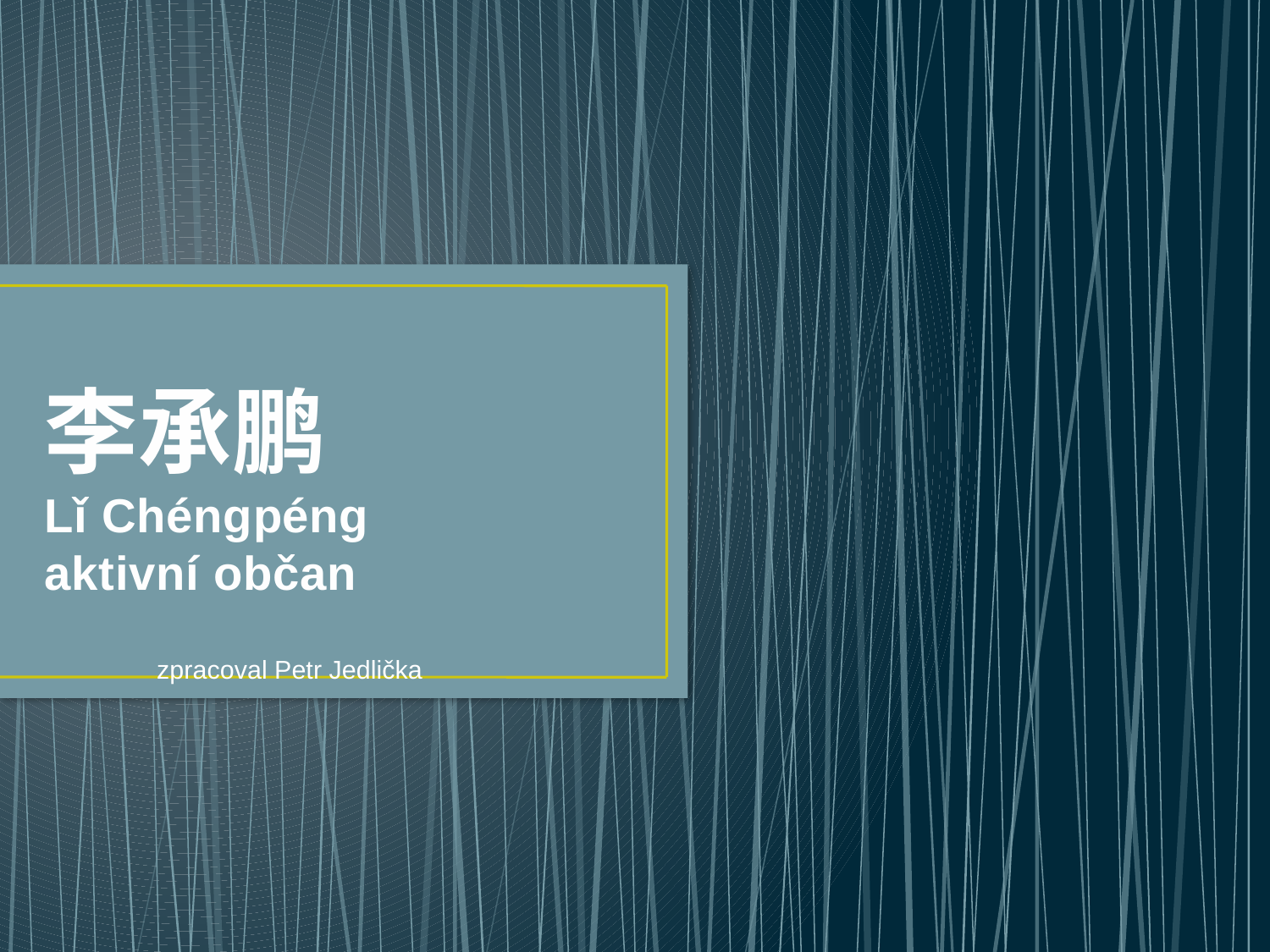

# 李承鹏 Lǐ Chéngpéng aktivní občan

			zpracoval Petr Jedlička